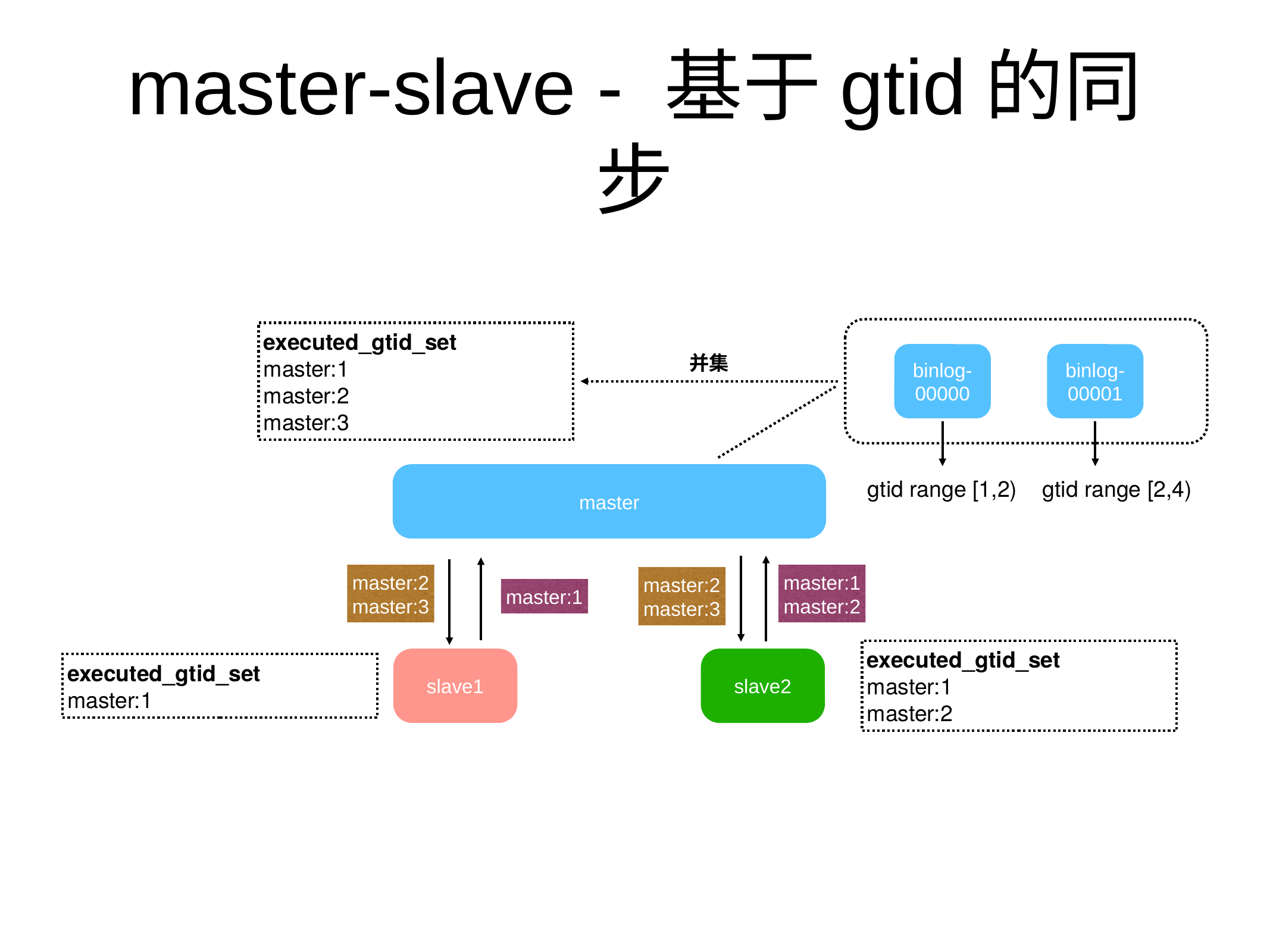

# master-slave - 基于gtid的同步

executed_gtid_set
master:1
master:2
master:3
并集

binlog-00000
binlog-00001

gtid range [1,2)

gtid range [2,4)
master

master:2
master:3
master:1
master:2
master:2
master:3
master:1
executed_gtid_set
master:1
master:2
slave1
slave2
executed_gtid_set
master:1